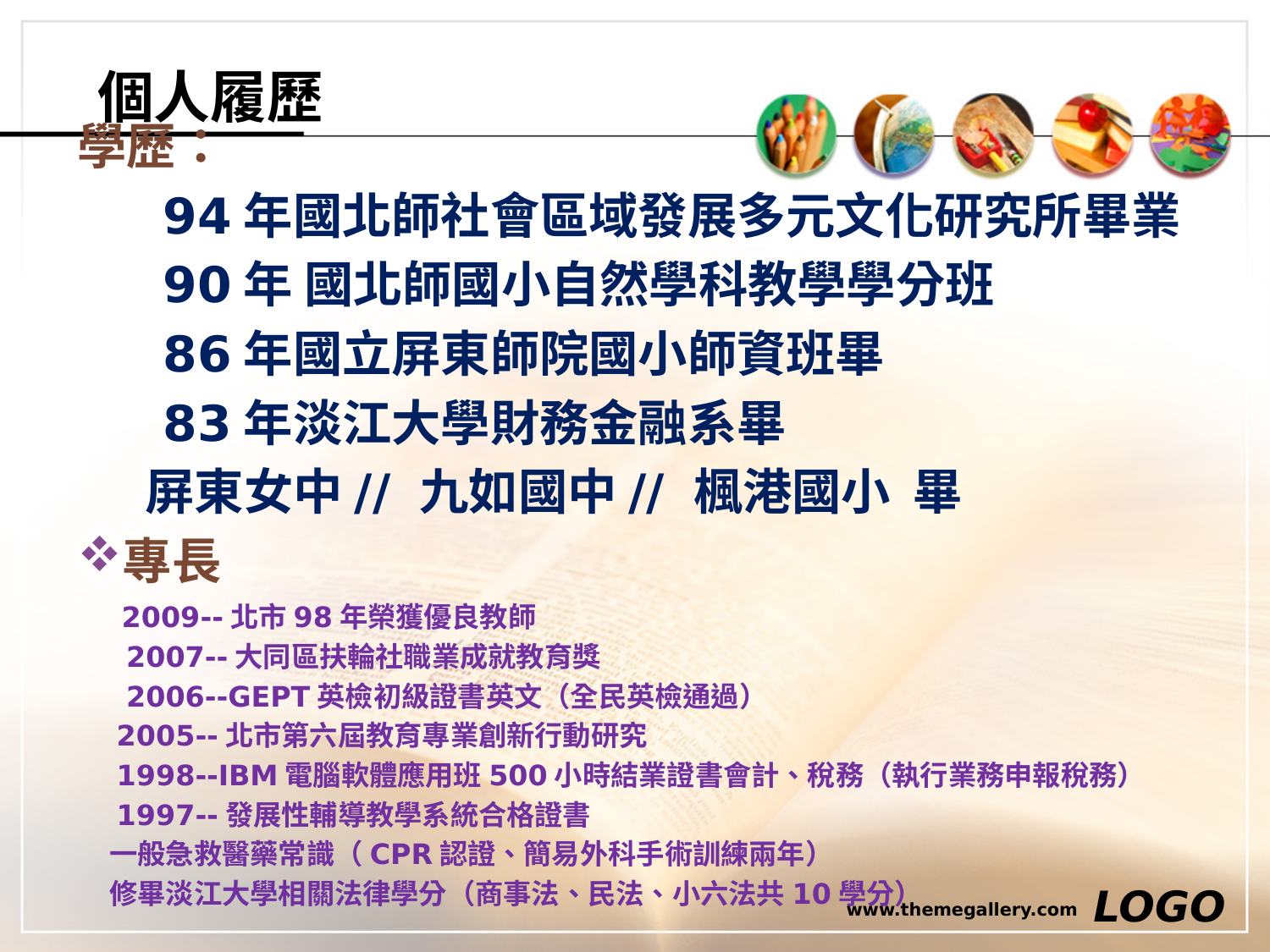

# 個人履歷
學歷：
     94年國北師社會區域發展多元文化研究所畢業
     90年 國北師國小自然學科教學學分班
     86年國立屏東師院國小師資班畢
     83年淡江大學財務金融系畢
     屏東女中// 九如國中// 楓港國小  畢
專長
    2009--北市98年榮獲優良教師
     2007--大同區扶輪社職業成就教育獎
     2006--GEPT英檢初級證書英文（全民英檢通過）
    2005--北市第六屆教育專業創新行動研究
    1998--IBM電腦軟體應用班500小時結業證書會計、稅務（執行業務申報稅務）
    1997--發展性輔導教學系統合格證書
    一般急救醫藥常識（CPR認證、簡易外科手術訓練兩年）
    修畢淡江大學相關法律學分（商事法、民法、小六法共10學分）

LOGO
www.themegallery.com